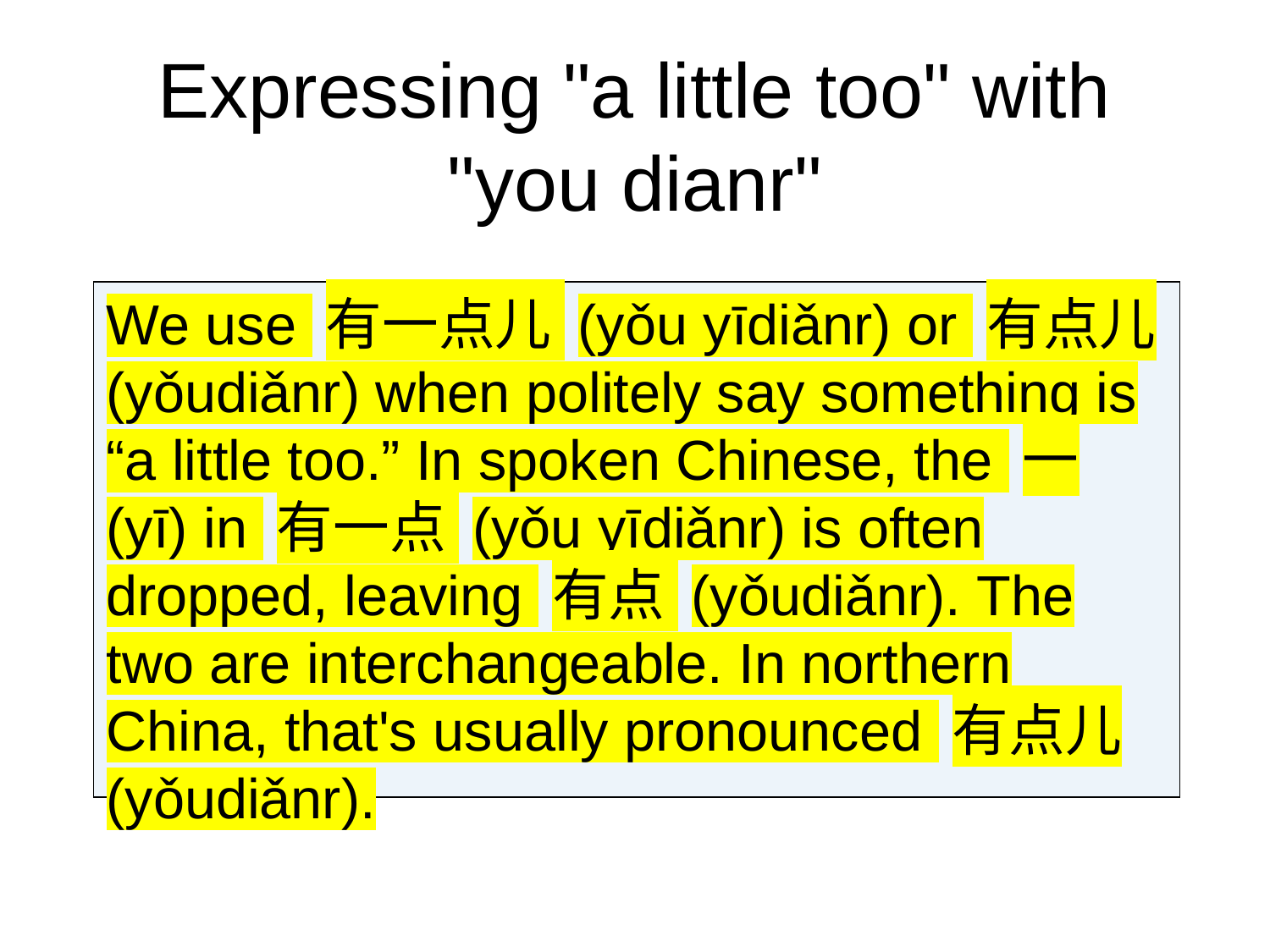

# Expressing "a little too" with "you dianr"
We use 有一点儿 (yǒu yīdiǎnr) or 有点儿 (yǒudiǎnr) when politely say something is “a little too.” In spoken Chinese, the 一 (yī) in 有一点 (yǒu yīdiǎnr) is often dropped, leaving 有点 (yǒudiǎnr). The two are interchangeable. In northern China, that's usually pronounced 有点儿 (yǒudiǎnr).